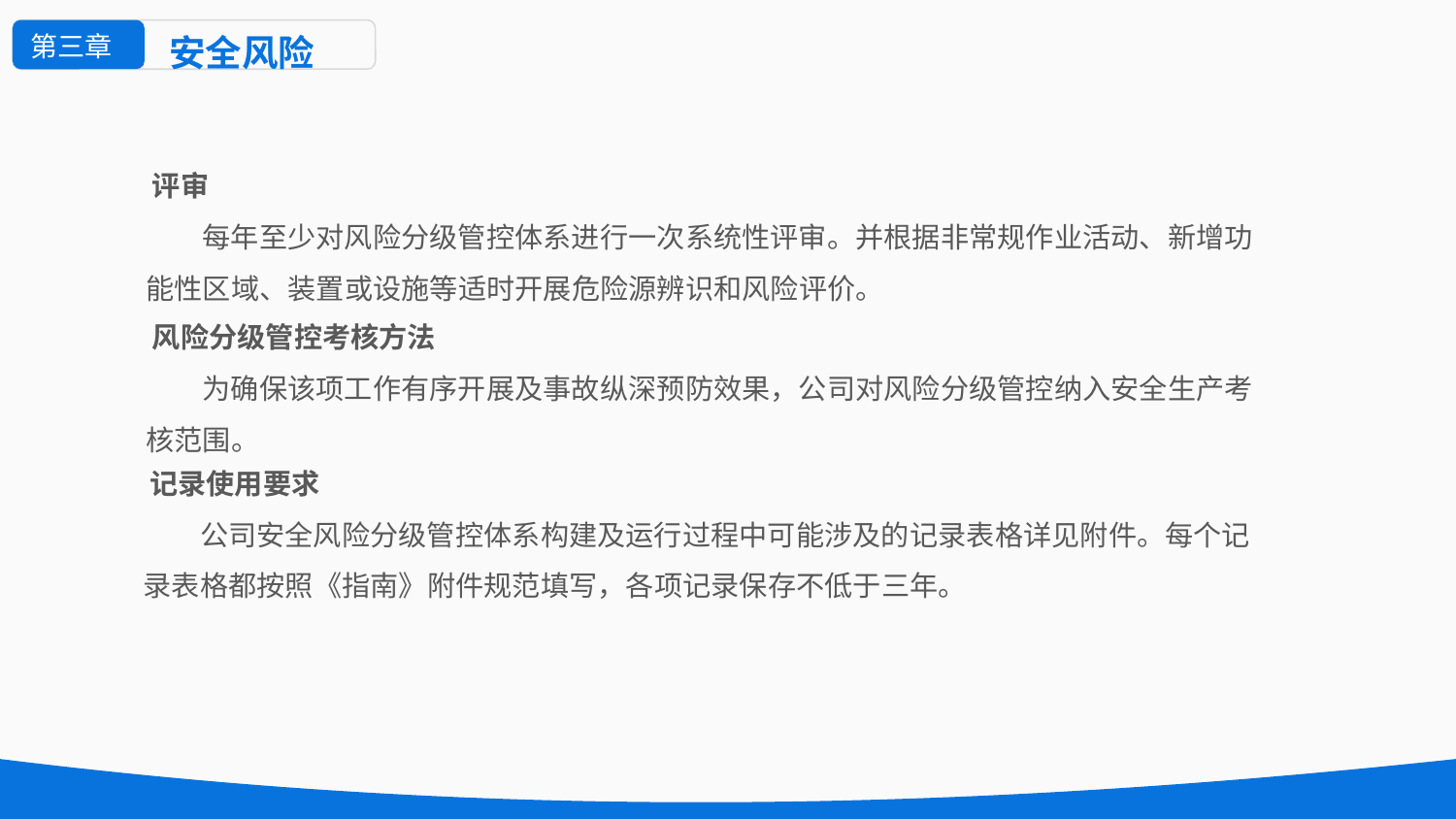

第三章
安全风险
评审
每年至少对风险分级管控体系进行一次系统性评审。并根据非常规作业活动、新增功能性区域、装置或设施等适时开展危险源辨识和风险评价。
风险分级管控考核方法
为确保该项工作有序开展及事故纵深预防效果，公司对风险分级管控纳入安全生产考核范围。
记录使用要求
公司安全风险分级管控体系构建及运行过程中可能涉及的记录表格详见附件。每个记录表格都按照《指南》附件规范填写，各项记录保存不低于三年。